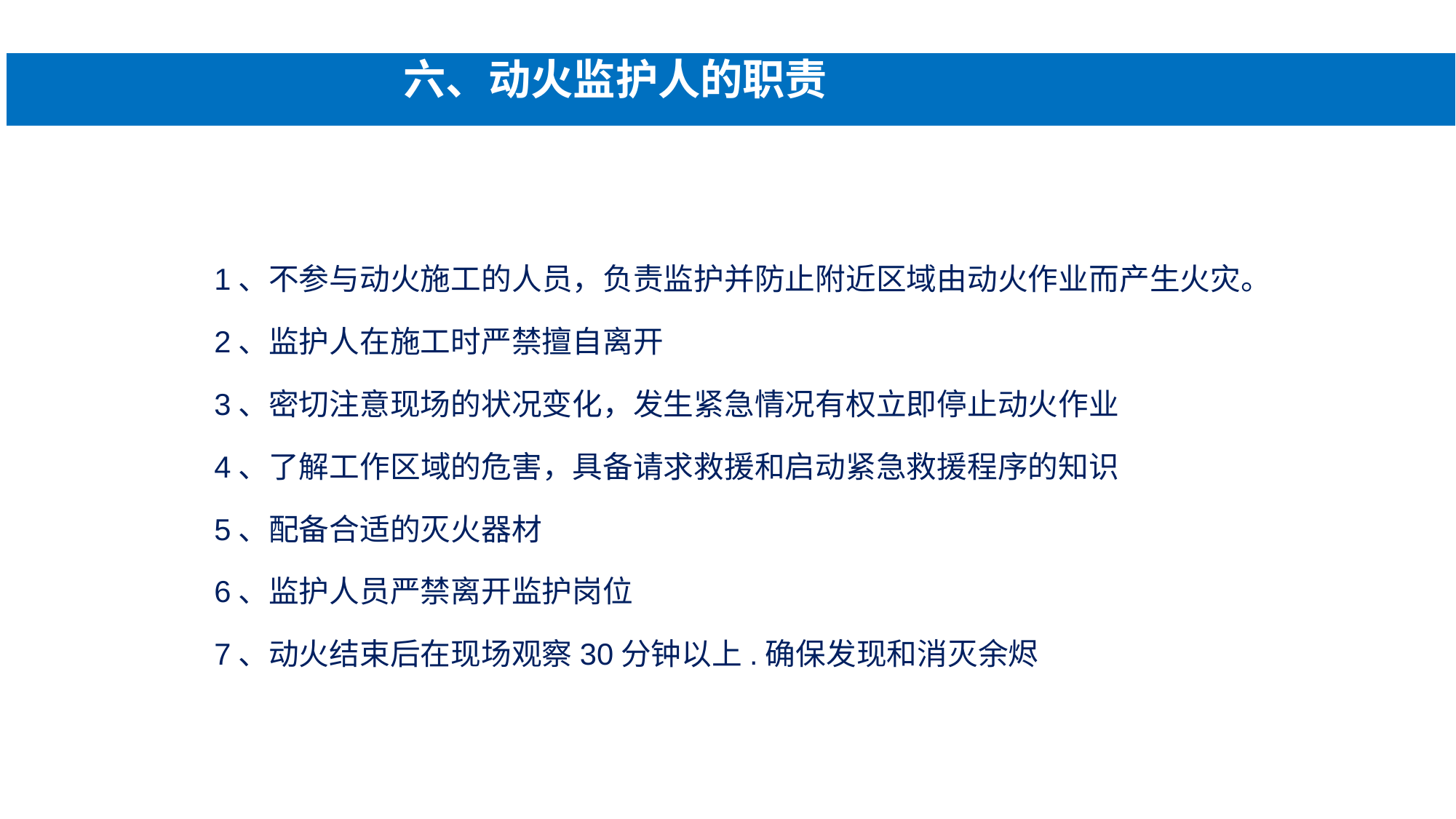

#
                                       六、动火监护人的职责

1、不参与动火施工的人员，负责监护并防止附近区域由动火作业而产生火灾。
2、监护人在施工时严禁擅自离开
3、密切注意现场的状况变化，发生紧急情况有权立即停止动火作业
4、了解工作区域的危害，具备请求救援和启动紧急救援程序的知识
5、配备合适的灭火器材
6、监护人员严禁离开监护岗位
7、动火结束后在现场观察30分钟以上.确保发现和消灭余烬